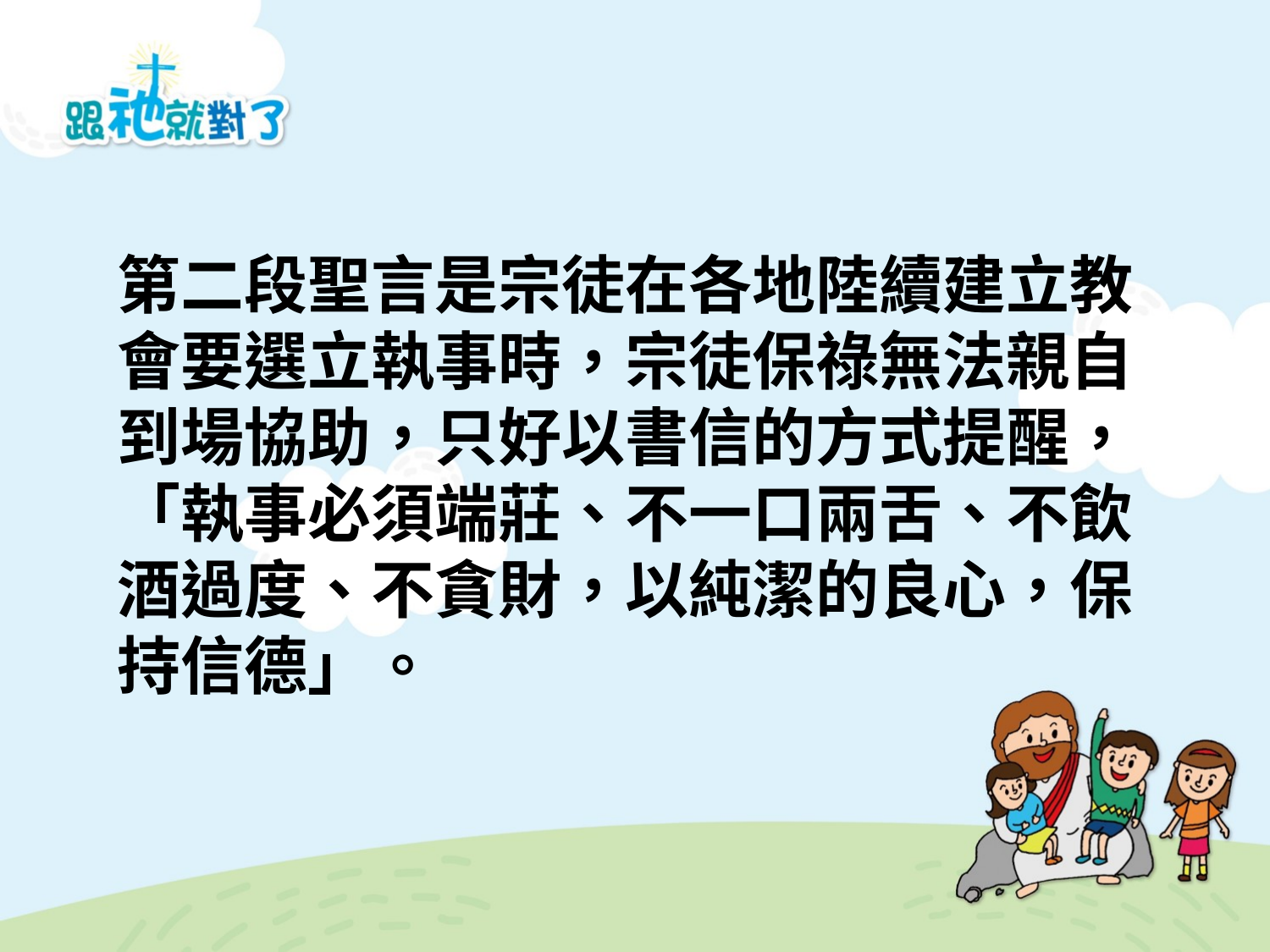

第二段聖言是宗徒在各地陸續建立教會要選立執事時，宗徒保祿無法親自到場協助，只好以書信的方式提醒，「執事必須端莊、不一口兩舌、不飲酒過度、不貪財，以純潔的良心，保持信德」。